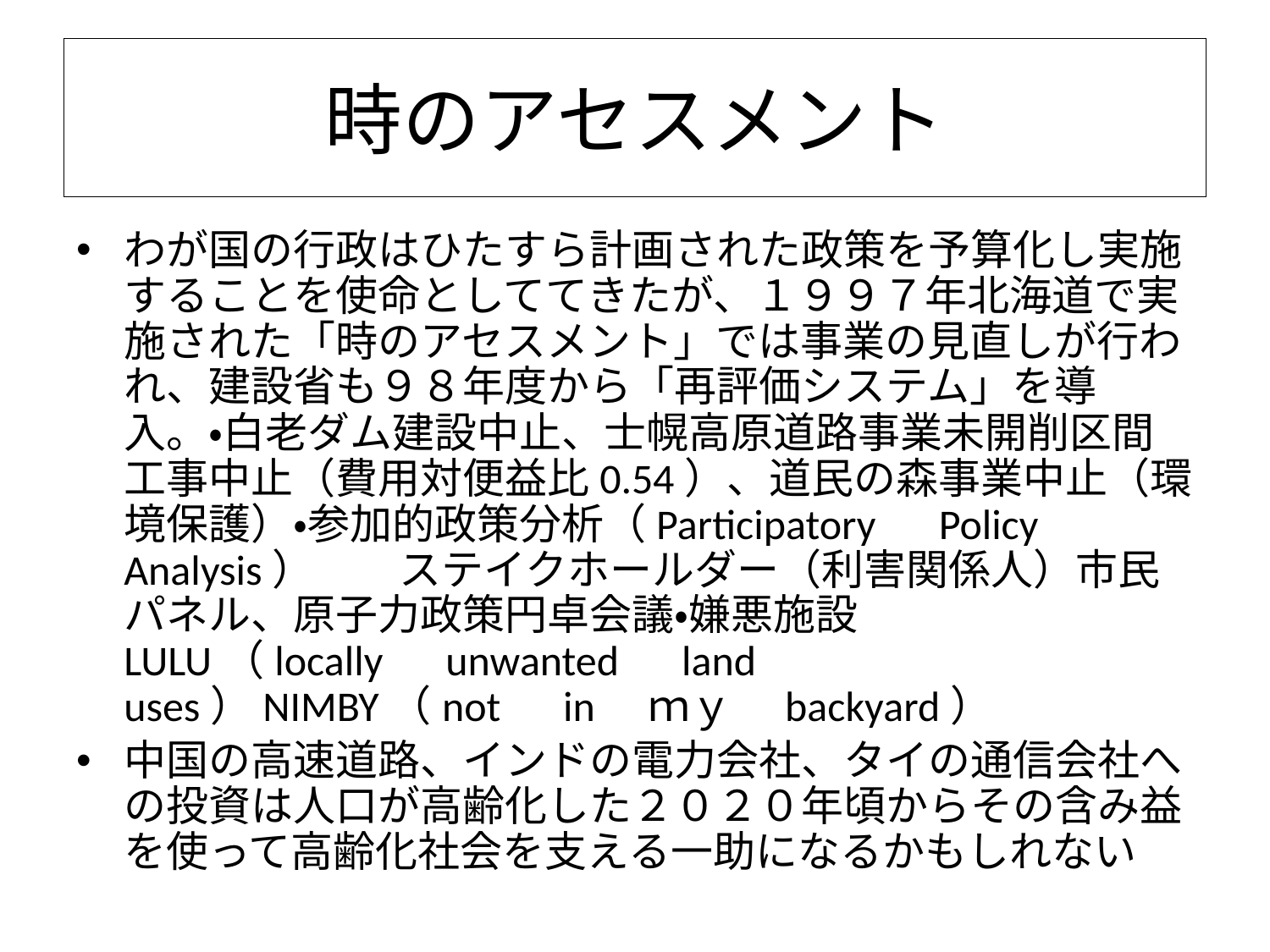

# 時のアセスメント
わが国の行政はひたすら計画された政策を予算化し実施することを使命としててきたが、１９９７年北海道で実施された「時のアセスメント」では事業の見直しが行われ、建設省も９８年度から「再評価システム」を導入。・白老ダム建設中止、士幌高原道路事業未開削区間工事中止（費用対便益比0.54）、道民の森事業中止（環境保護）・参加的政策分析（Participatory　Policy　Analysis）　　ステイクホールダー（利害関係人）市民パネル、原子力政策円卓会議・嫌悪施設　LULU（locally　unwanted　land　uses）NIMBY（not　in　ｍｙ　backyard）
中国の高速道路、インドの電力会社、タイの通信会社への投資は人口が高齢化した２０２０年頃からその含み益を使って高齢化社会を支える一助になるかもしれない